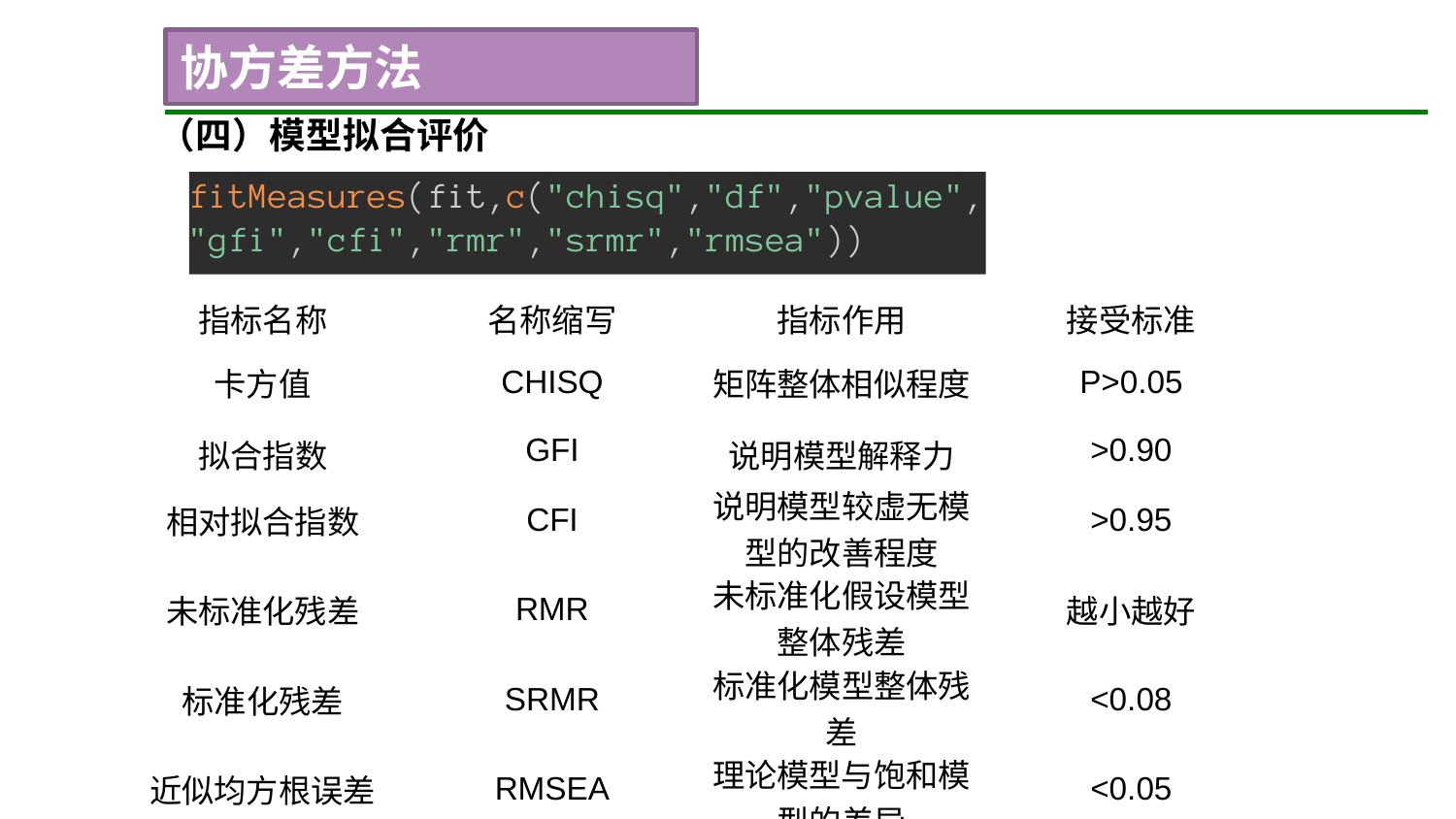

协方差方法
（四）模型拟合评价
fitMeasures(fit,c("chisq","df","pvalue","gfi","cfi","rmr","srmr","rmsea"))
| 指标名称 | 名称缩写 | 指标作用 | 接受标准 |
| --- | --- | --- | --- |
| 卡方值 | CHISQ | 矩阵整体相似程度 | P>0.05 |
| 拟合指数 | GFI | 说明模型解释力 | >0.90 |
| 相对拟合指数 | CFI | 说明模型较虚无模型的改善程度 | >0.95 |
| 未标准化残差 | RMR | 未标准化假设模型整体残差 | 越小越好 |
| 标准化残差 | SRMR | 标准化模型整体残差 | <0.08 |
| 近似均方根误差 | RMSEA | 理论模型与饱和模型的差异 | <0.05 |